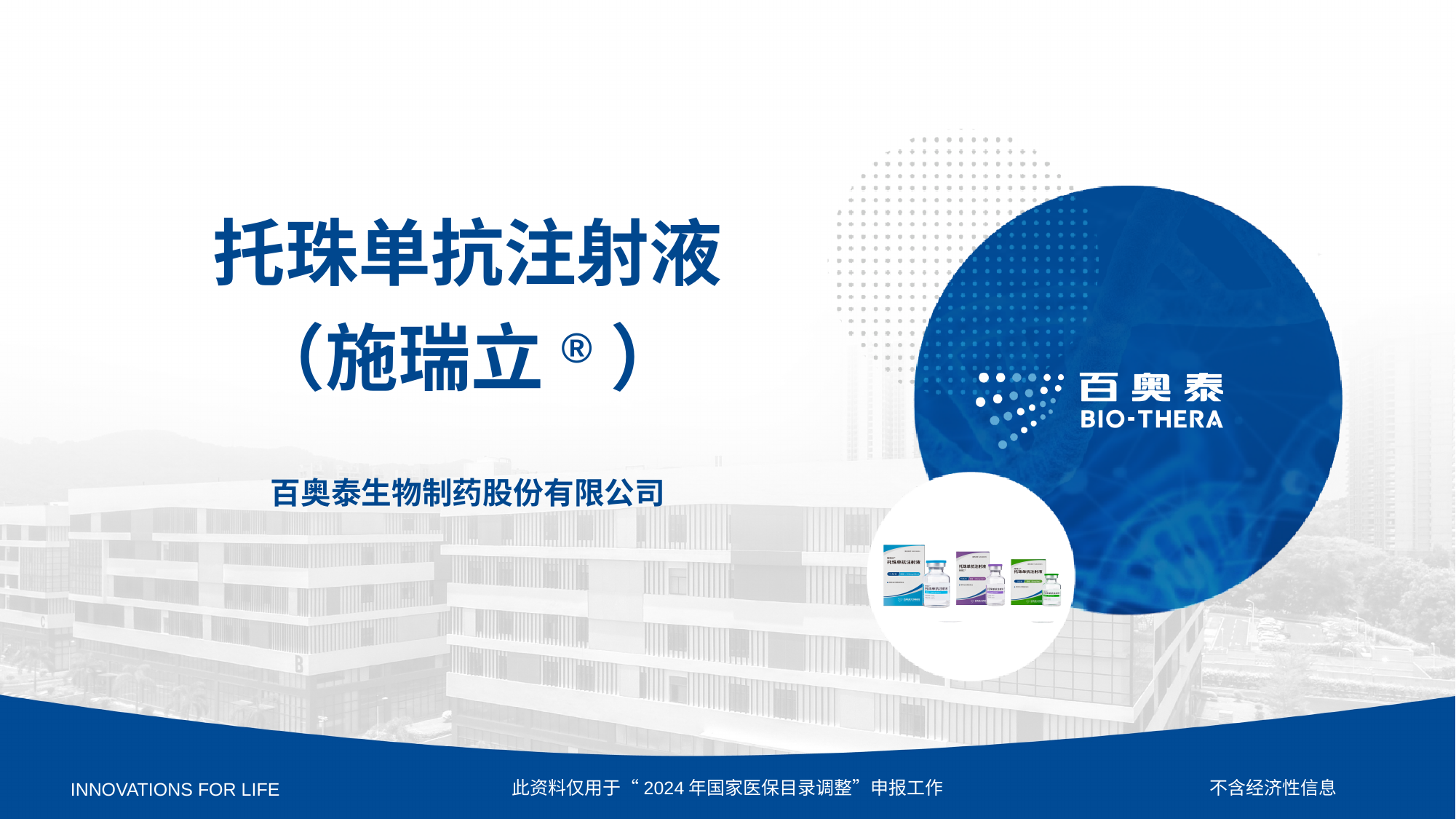

# 托珠单抗注射液 （施瑞立®）
百奥泰生物制药股份有限公司
此资料仅用于“2024年国家医保目录调整”申报工作
不含经济性信息